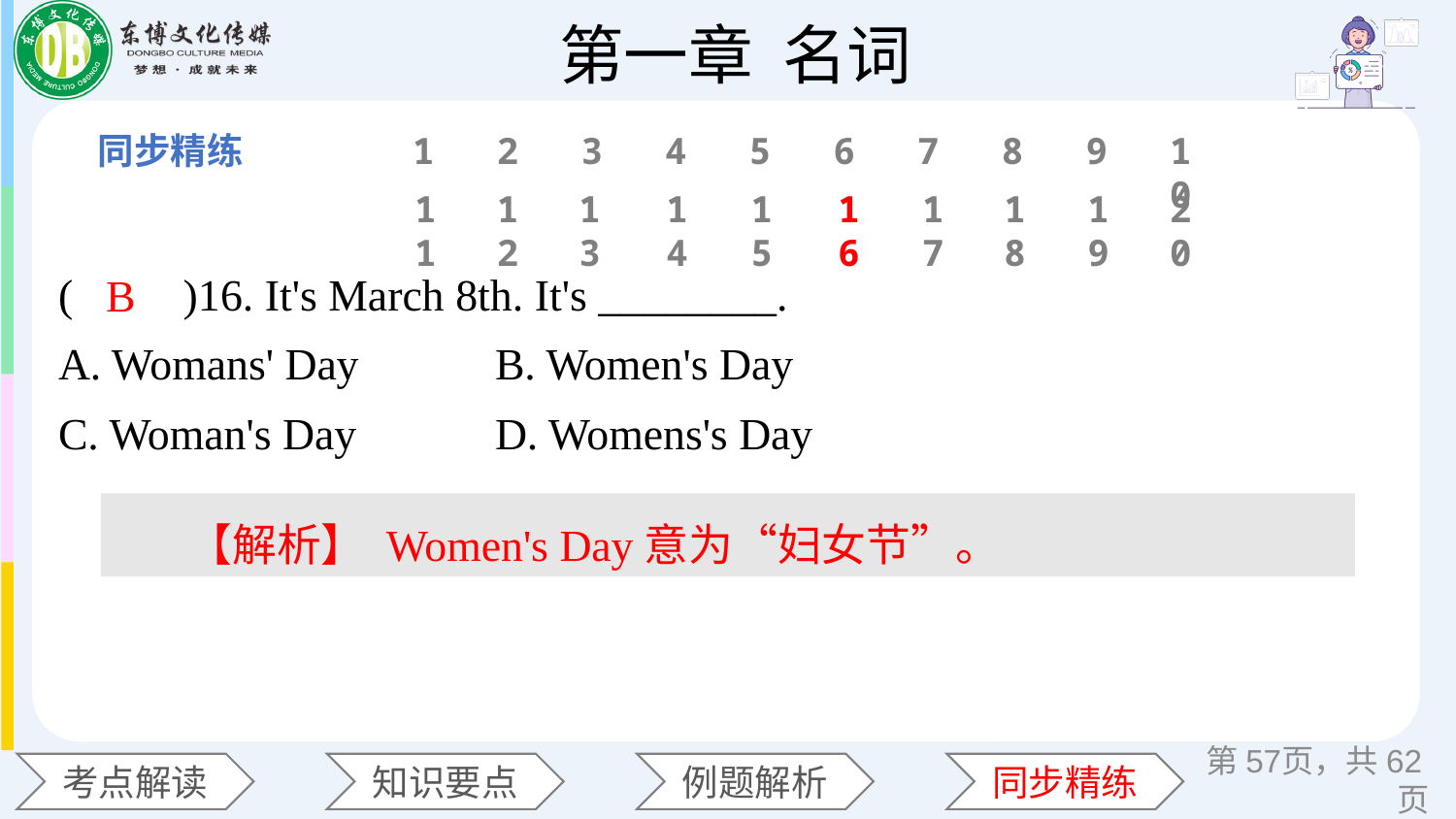

1
2
3
4
5
6
7
8
9
10
11
12
13
14
15
16
17
18
19
20
(　　)16. It's March 8th. It's ________.
A. Womans' Day    	B. Women's Day
C. Woman's Day    	D. Womens's Day
B
【解析】 Women's Day意为“妇女节”。
第57页，共62页